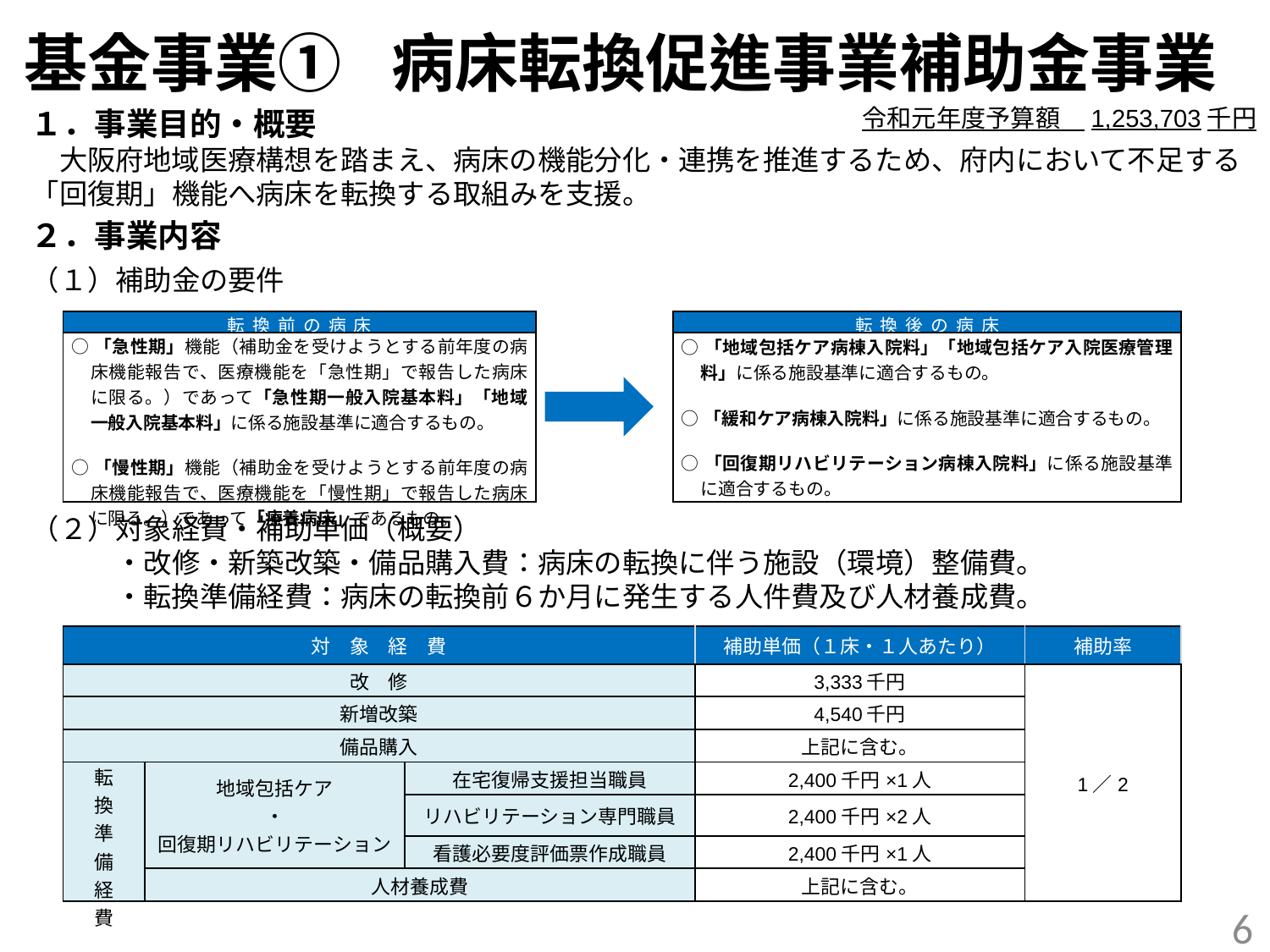

# 基金事業①　病床転換促進事業補助金事業
令和元年度予算額　1,253,703千円
１．事業目的・概要
　大阪府地域医療構想を踏まえ、病床の機能分化・連携を推進するため、府内において不足する「回復期」機能へ病床を転換する取組みを支援。

２．事業内容

（１）補助金の要件

（２）対象経費・補助単価（概要）
　　　・改修・新築改築・備品購入費：病床の転換に伴う施設（環境）整備費。
　　　・転換準備経費：病床の転換前６か月に発生する人件費及び人材養成費。

| 転換前の病床 |  | 転換後の病床 |
| --- | --- | --- |
| ○「急性期」機能（補助金を受けようとする前年度の病床機能報告で、医療機能を「急性期」で報告した病床に限る。）であって「急性期一般入院基本料」「地域一般入院基本料」に係る施設基準に適合するもの。   ○「慢性期」機能（補助金を受けようとする前年度の病床機能報告で、医療機能を「慢性期」で報告した病床に限る。）であって「療養病床」であるもの。 |  | ○「地域包括ケア病棟入院料」「地域包括ケア入院医療管理料」に係る施設基準に適合するもの。   ○「緩和ケア病棟入院料」に係る施設基準に適合するもの。   ○「回復期リハビリテーション病棟入院料」に係る施設基準に適合するもの。 |

| 対　象　経　費 |  |  | 補助単価（１床・１人あたり） | 補助率 |
| --- | --- | --- | --- | --- |
| 改　修 |  |  | 3,333千円 | 1／2 |
| 新増改築 |  |  | 4,540千円 |  |
| 備品購入 |  |  | 上記に含む。 |  |
| 転 換 準 備 経 費 | 地域包括ケア ・ 回復期リハビリテーション | 在宅復帰支援担当職員 | 2,400千円×1人 |  |
|  |  | リハビリテーション専門職員 | 2,400千円×2人 |  |
|  |  | 看護必要度評価票作成職員 | 2,400千円×1人 |  |
|  | 人材養成費 |  | 上記に含む。 |  |

6